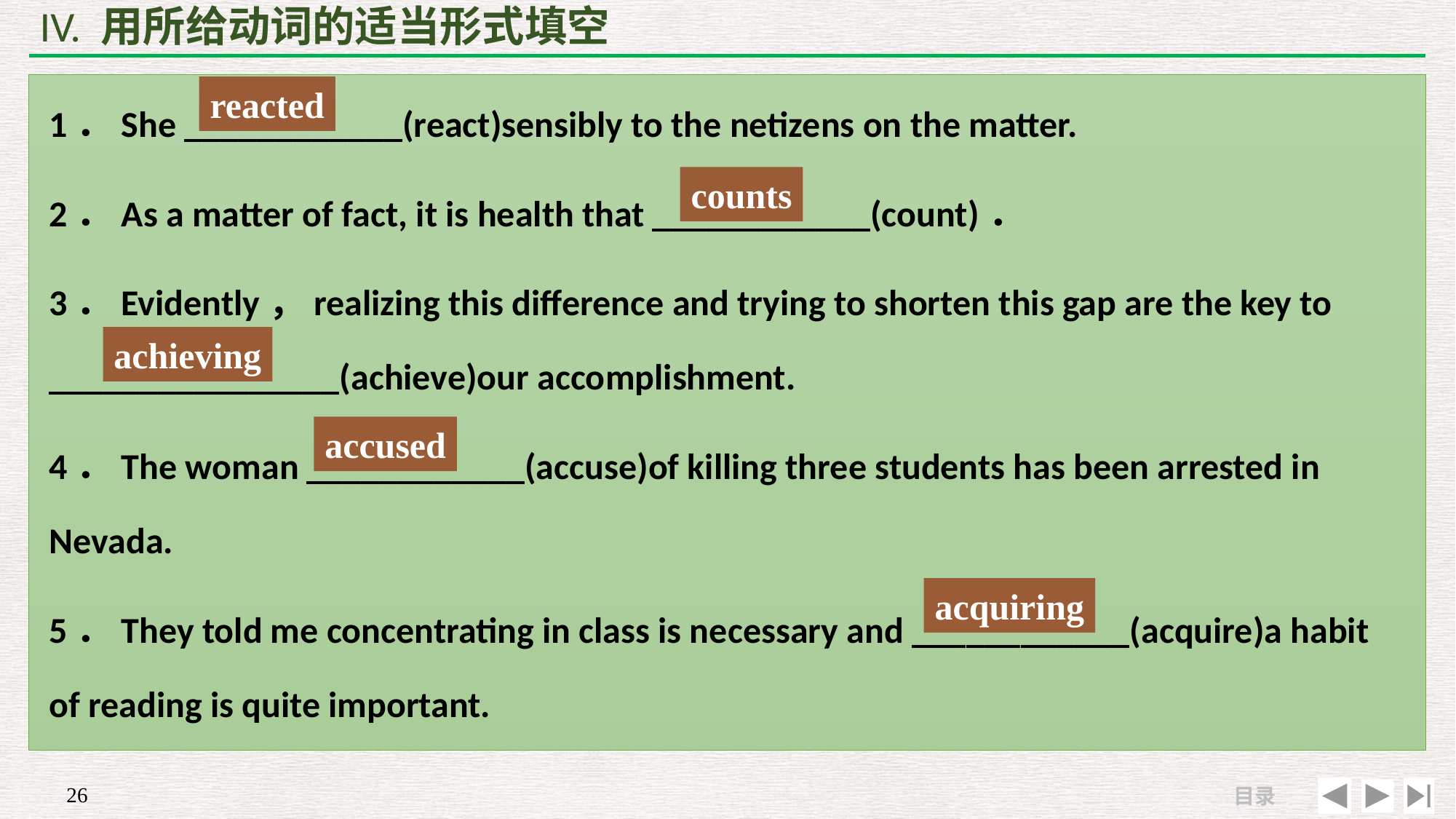

# IV. 用所给动词的适当形式填空
1．She ____________(react)sensibly to the netizens on the matter.
2．As a matter of fact, it is health that ____________(count)．
3．Evidently，realizing this difference and trying to shorten this gap are the key to ________________(achieve)our accomplishment.
4．The woman ____________(accuse)of killing three students has been arrested in Nevada.
5．They told me concentrating in class is necessary and ____________(acquire)a habit of reading is quite important.

reacted
counts
achieving
accused
acquiring